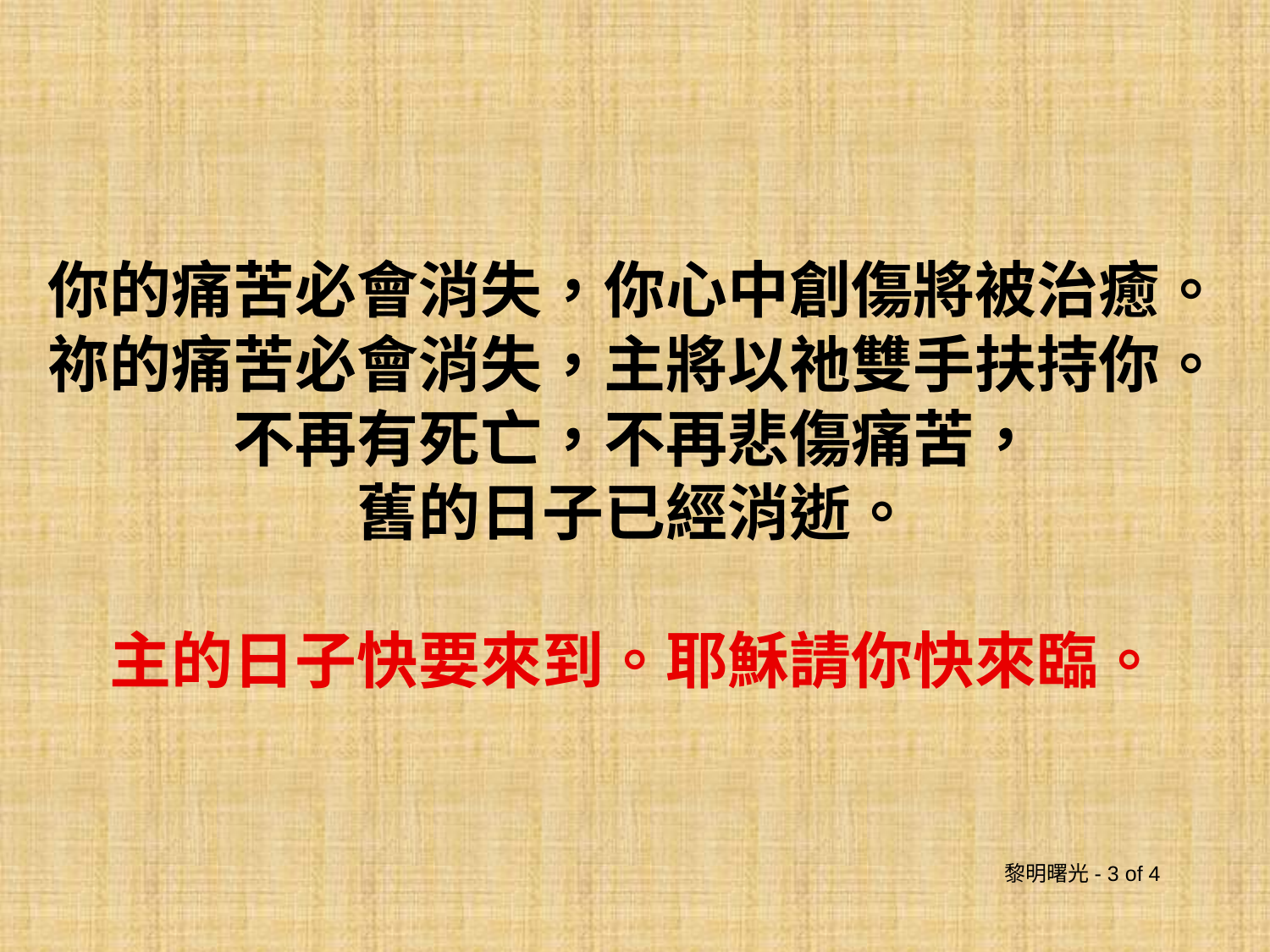

你的痛苦必會消失，你心中創傷將被治癒。
祢的痛苦必會消失，主將以祂雙手扶持你。
不再有死亡，不再悲傷痛苦，
舊的日子已經消逝。

主的日子快要來到。耶穌請你快來臨。
黎明曙光- 3 of 4